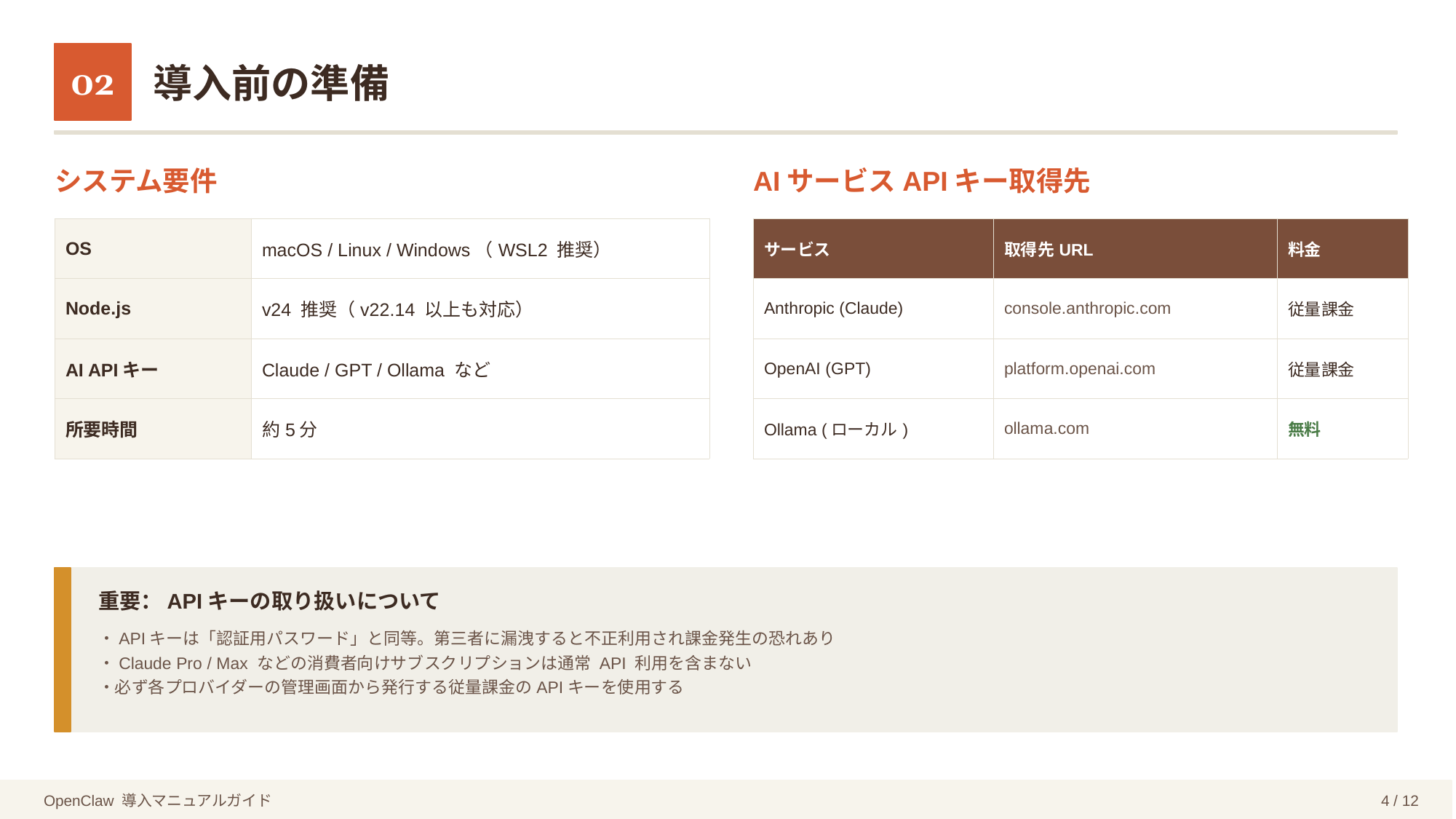

02
導入前の準備

システム要件
AIサービスAPIキー取得先
| OS | macOS / Linux / Windows（WSL2 推奨） |
| --- | --- |
| Node.js | v24 推奨（v22.14 以上も対応） |
| AI APIキー | Claude / GPT / Ollama など |
| 所要時間 | 約5分 |
| サービス | 取得先URL | 料金 |
| --- | --- | --- |
| Anthropic (Claude) | console.anthropic.com | 従量課金 |
| OpenAI (GPT) | platform.openai.com | 従量課金 |
| Ollama (ローカル) | ollama.com | 無料 |

重要：APIキーの取り扱いについて
・APIキーは「認証用パスワード」と同等。第三者に漏洩すると不正利用され課金発生の恐れあり
・Claude Pro / Max などの消費者向けサブスクリプションは通常 API 利用を含まない
・必ず各プロバイダーの管理画面から発行する従量課金のAPIキーを使用する

OpenClaw 導入マニュアルガイド
4 / 12